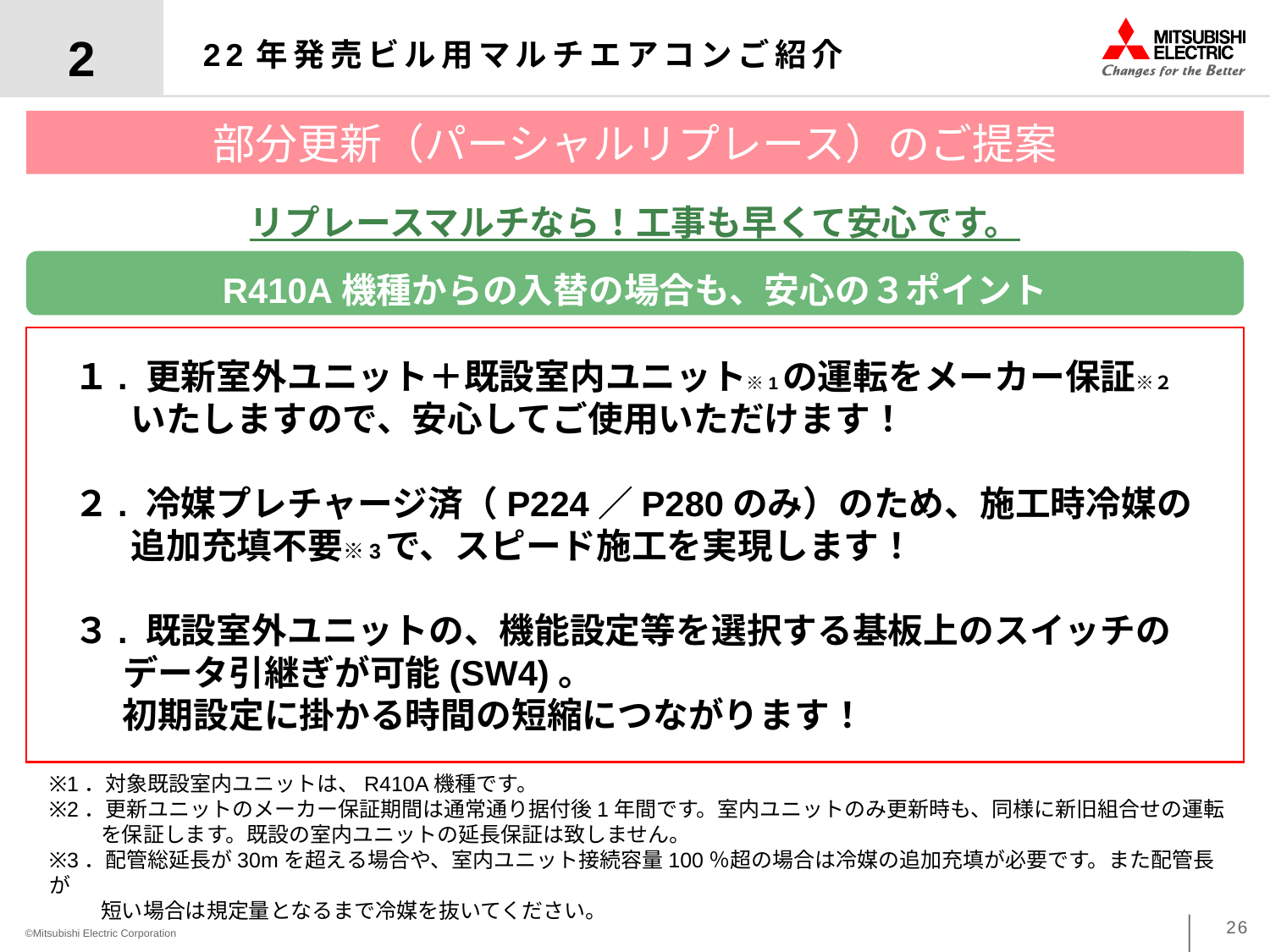

2
# 22年発売ビル用マルチエアコンご紹介
部分更新（パーシャルリプレース）のご提案
リプレースマルチなら！工事も早くて安心です。
R410A機種からの入替の場合も、安心の３ポイント
　１. 更新室外ユニット＋既設室内ユニット※1の運転をメーカー保証※２
  　    いたしますので、安心してご使用いただけます！

　２. 冷媒プレチャージ済（P224／P280のみ）のため、施工時冷媒の
   　   追加充填不要※3で、スピード施工を実現します！

　３. 既設室外ユニットの、機能設定等を選択する基板上のスイッチの
   　  データ引継ぎが可能(SW4)。
   　  初期設定に掛かる時間の短縮につながります！
※1．対象既設室内ユニットは、R410A機種です。
※2．更新ユニットのメーカー保証期間は通常通り据付後1年間です。室内ユニットのみ更新時も、同様に新旧組合せの運転
　　  を保証します。既設の室内ユニットの延長保証は致しません。
※3．配管総延長が30mを超える場合や、室内ユニット接続容量100％超の場合は冷媒の追加充填が必要です。また配管長が
　　  短い場合は規定量となるまで冷媒を抜いてください。
26